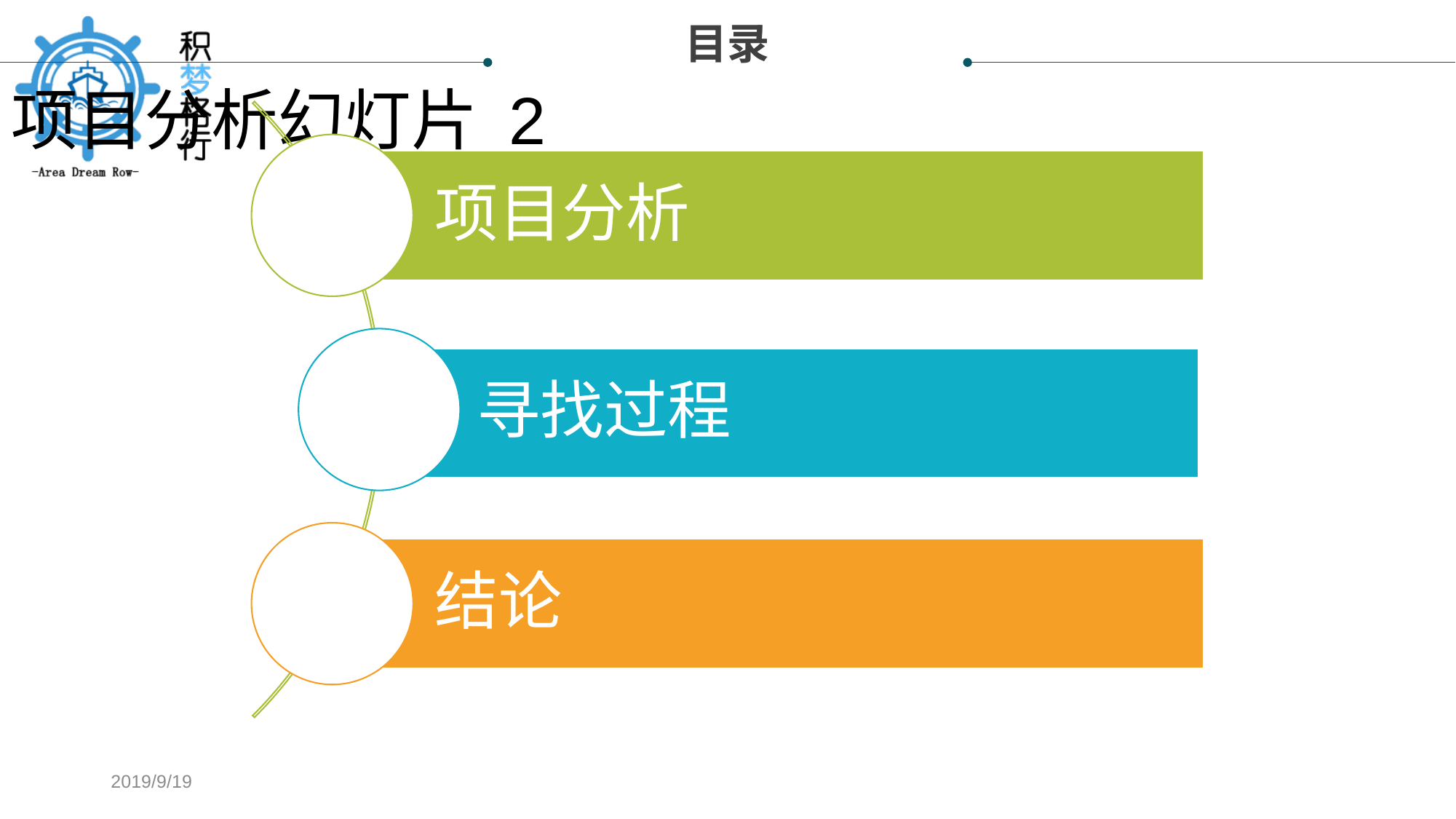

目录
项目分析幻灯片 2
项目分析
寻找过程
结论
2019/9/19